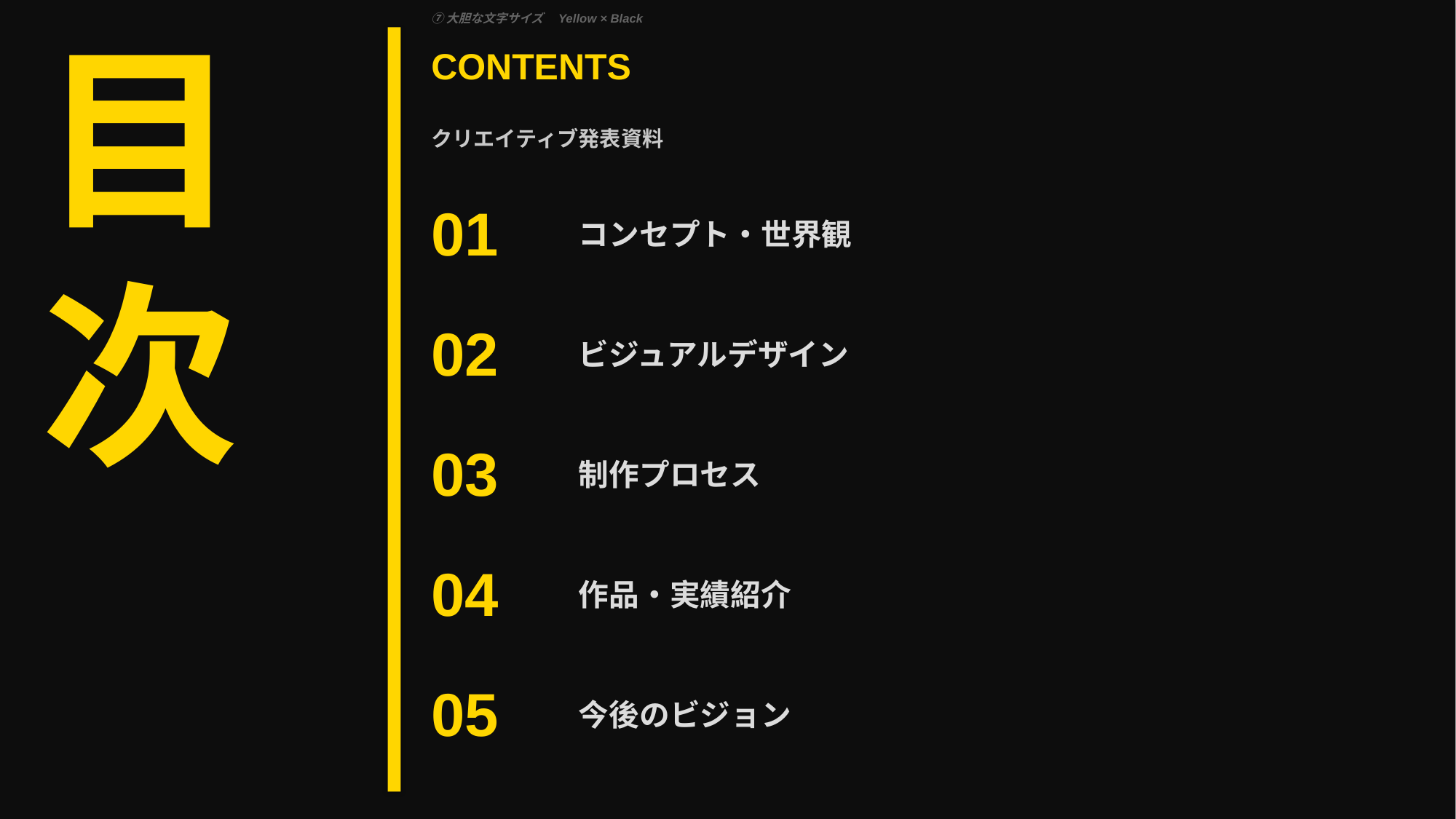

⑦大胆な文字サイズ　Yellow × Black
目次

CONTENTS
クリエイティブ発表資料
01
コンセプト・世界観
02
ビジュアルデザイン
03
制作プロセス
04
作品・実績紹介
05
今後のビジョン